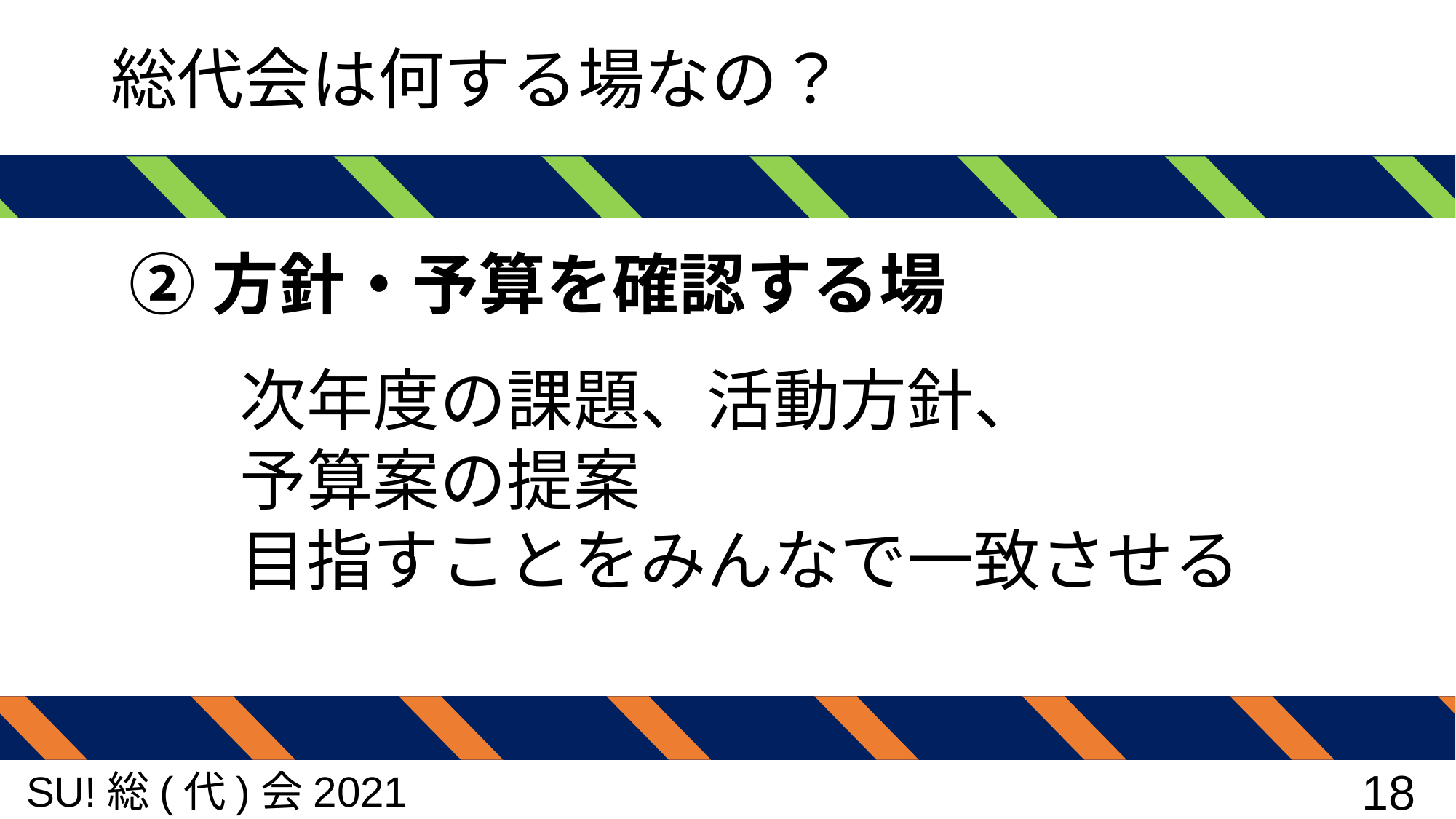

# 総代会は何する場なの？
②方針・予算を確認する場
次年度の課題、活動方針、
予算案の提案
目指すことをみんなで一致させる